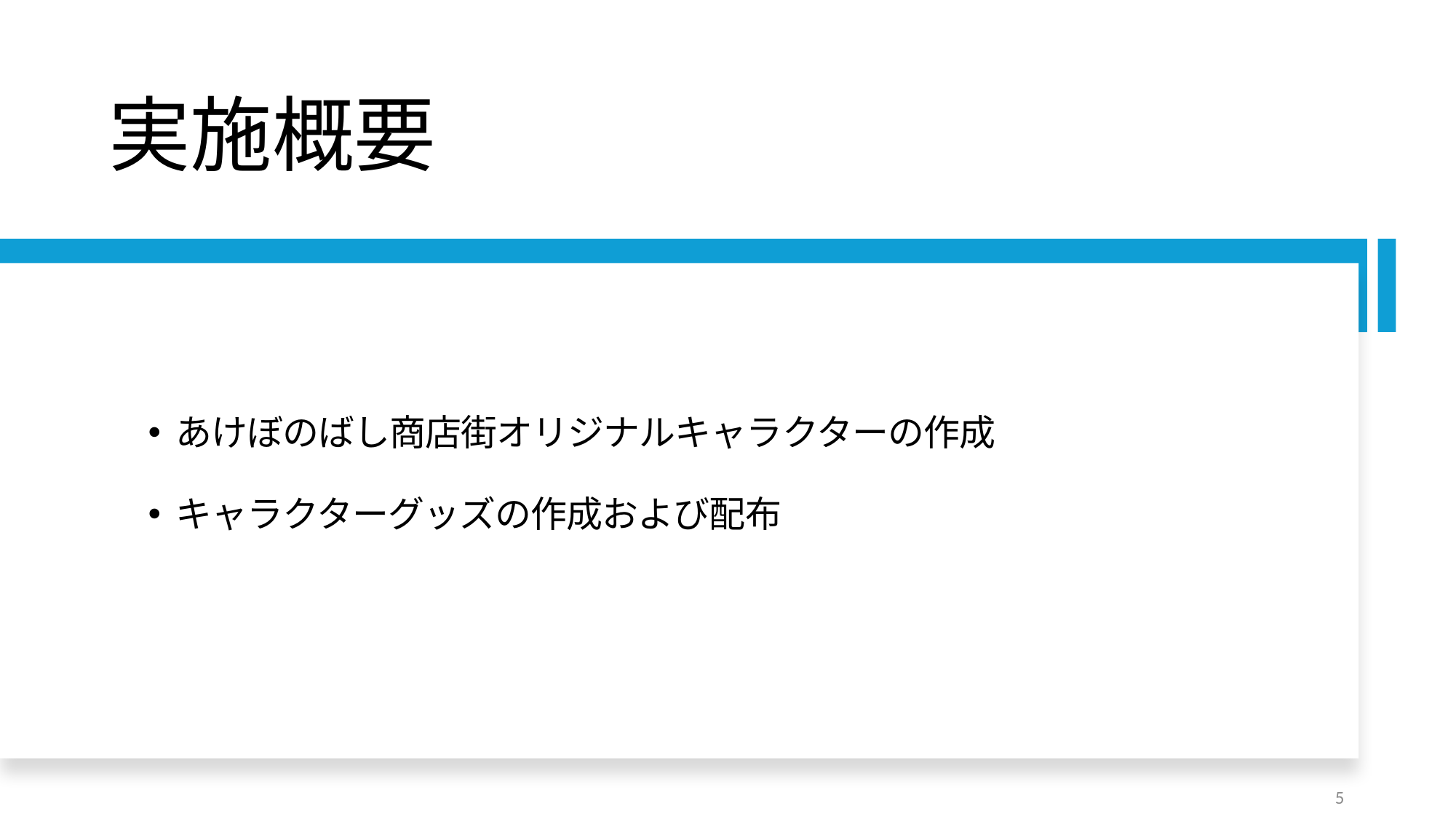

# 実施概要

あけぼのばし商店街オリジナルキャラクターの作成

キャラクターグッズの作成および配布

5